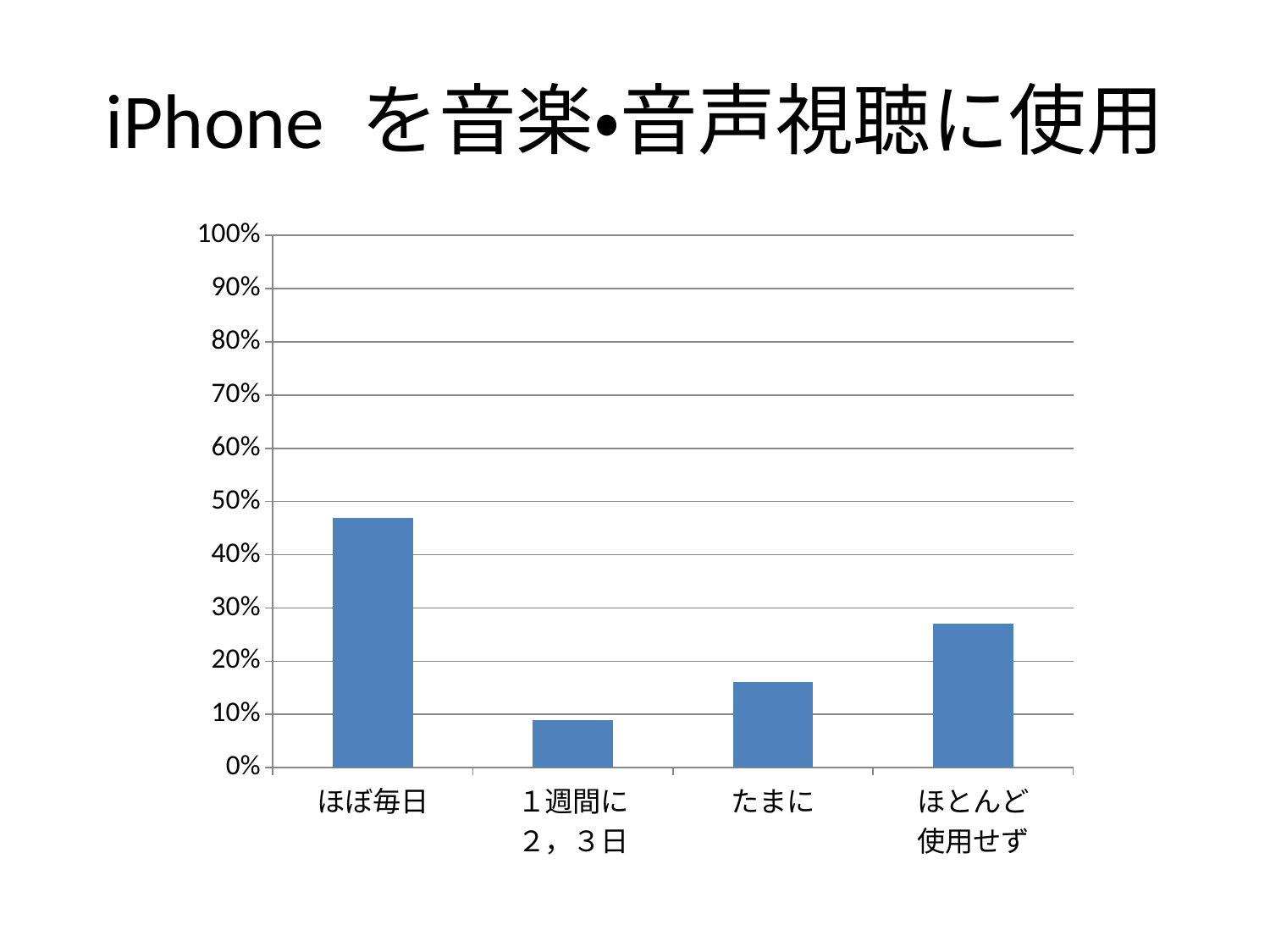

# iPhone を音楽・音声視聴に使用

### Chart

| Category |  |
|---|---|
| ほぼ毎日 | 0.47 |
| １週間に
２，３日 | 0.09 |
| たまに | 0.16 |
| ほとんど
使用せず | 0.27 |